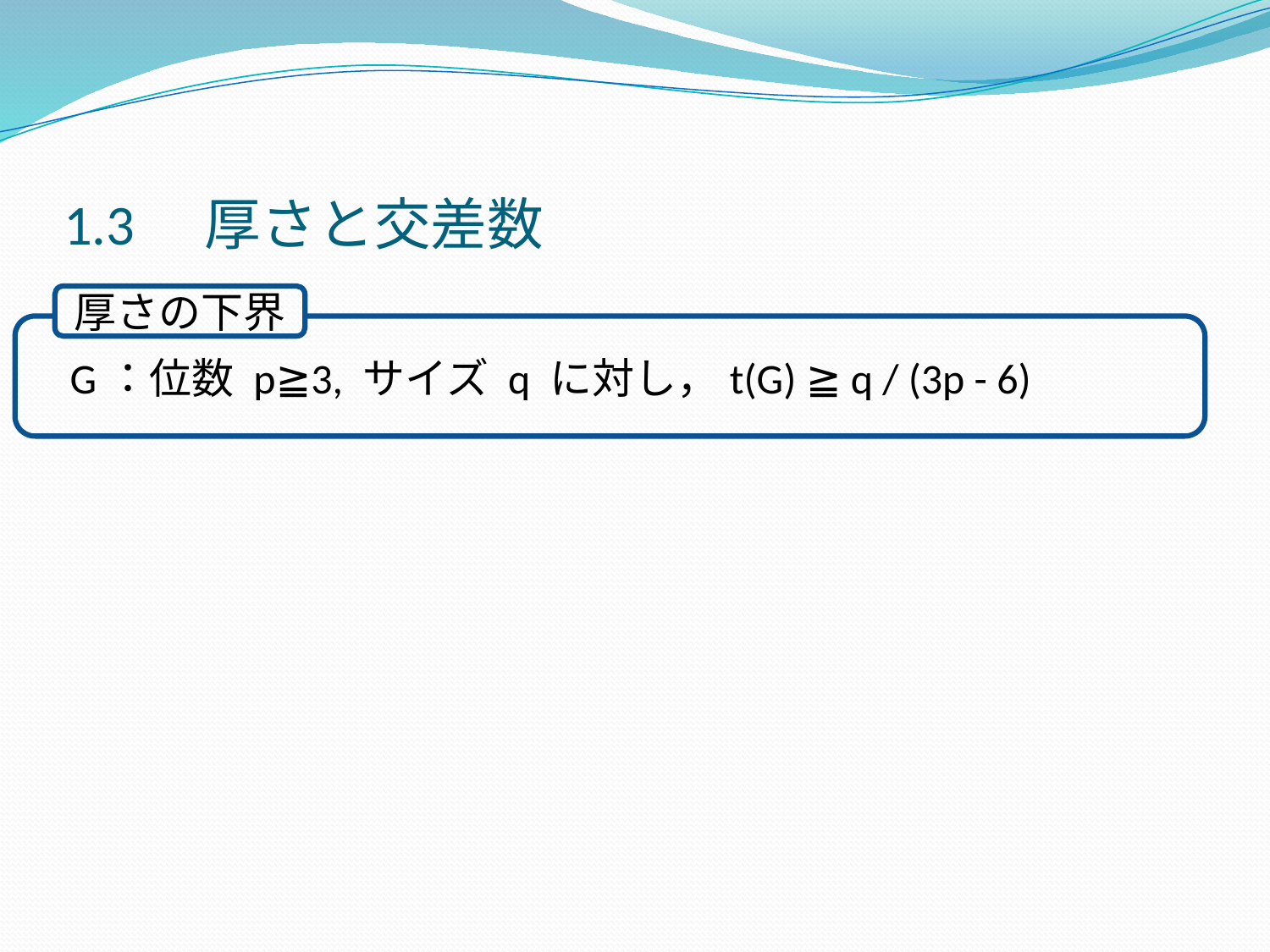

# 1.3　厚さと交差数

厚さの下界

　G：位数 p≧3, サイズ q に対し，t(G) ≧ q / (3p - 6)